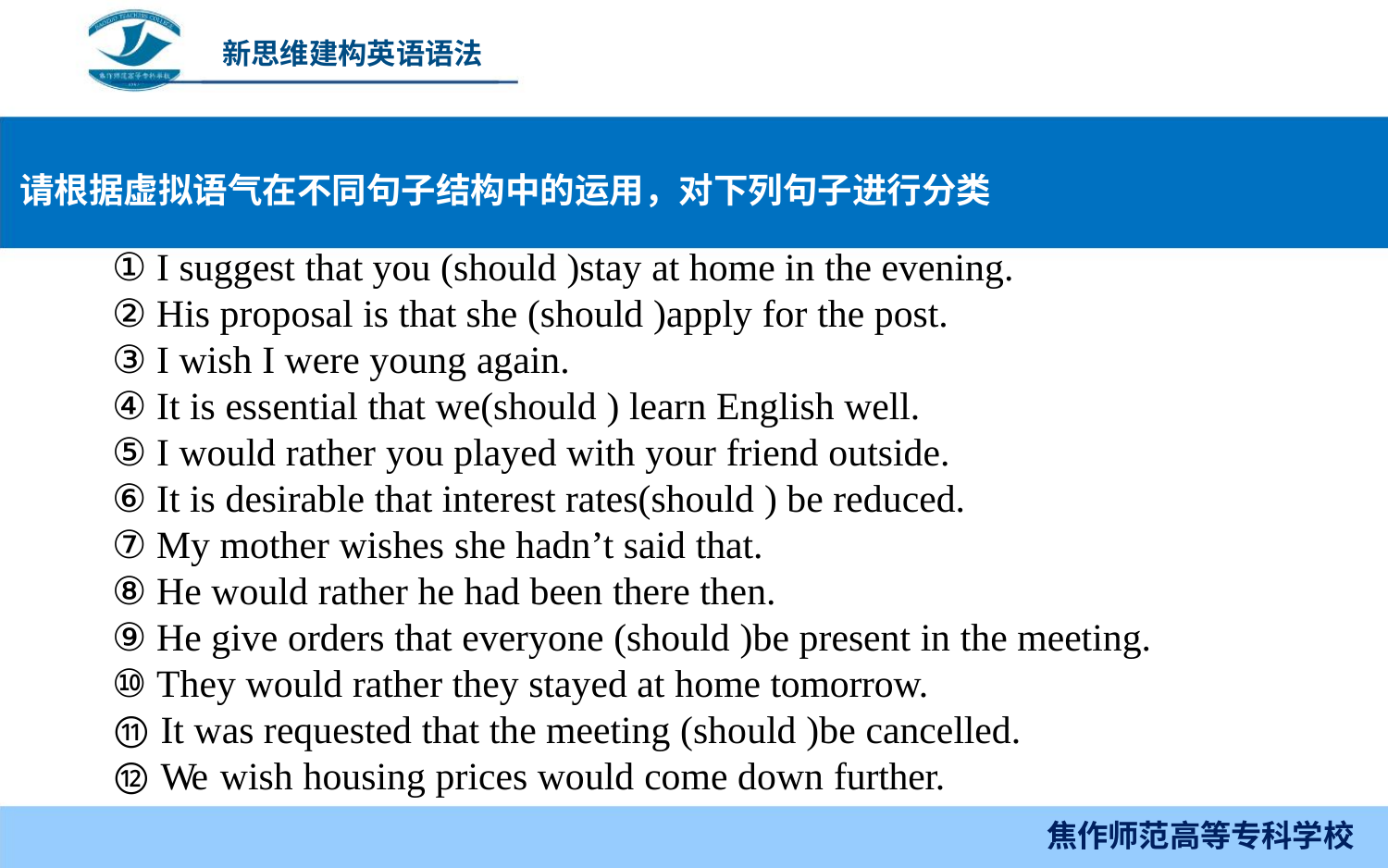

新思维建构英语语法
请根据虚拟语气在不同句子结构中的运用，对下列句子进行分类
① I suggest that you (should )stay at home in the evening.
② His proposal is that she (should )apply for the post.
③ I wish I were young again.
④ It is essential that we(should ) learn English well.
⑤ I would rather you played with your friend outside.
⑥ It is desirable that interest rates(should ) be reduced.
⑦ My mother wishes she hadn’t said that.
⑧ He would rather he had been there then.
⑨ He give orders that everyone (should )be present in the meeting.
⑩ They would rather they stayed at home tomorrow.
⑪ It was requested that the meeting (should )be cancelled.
⑫ We wish housing prices would come down further.
焦作师范高等专科学校